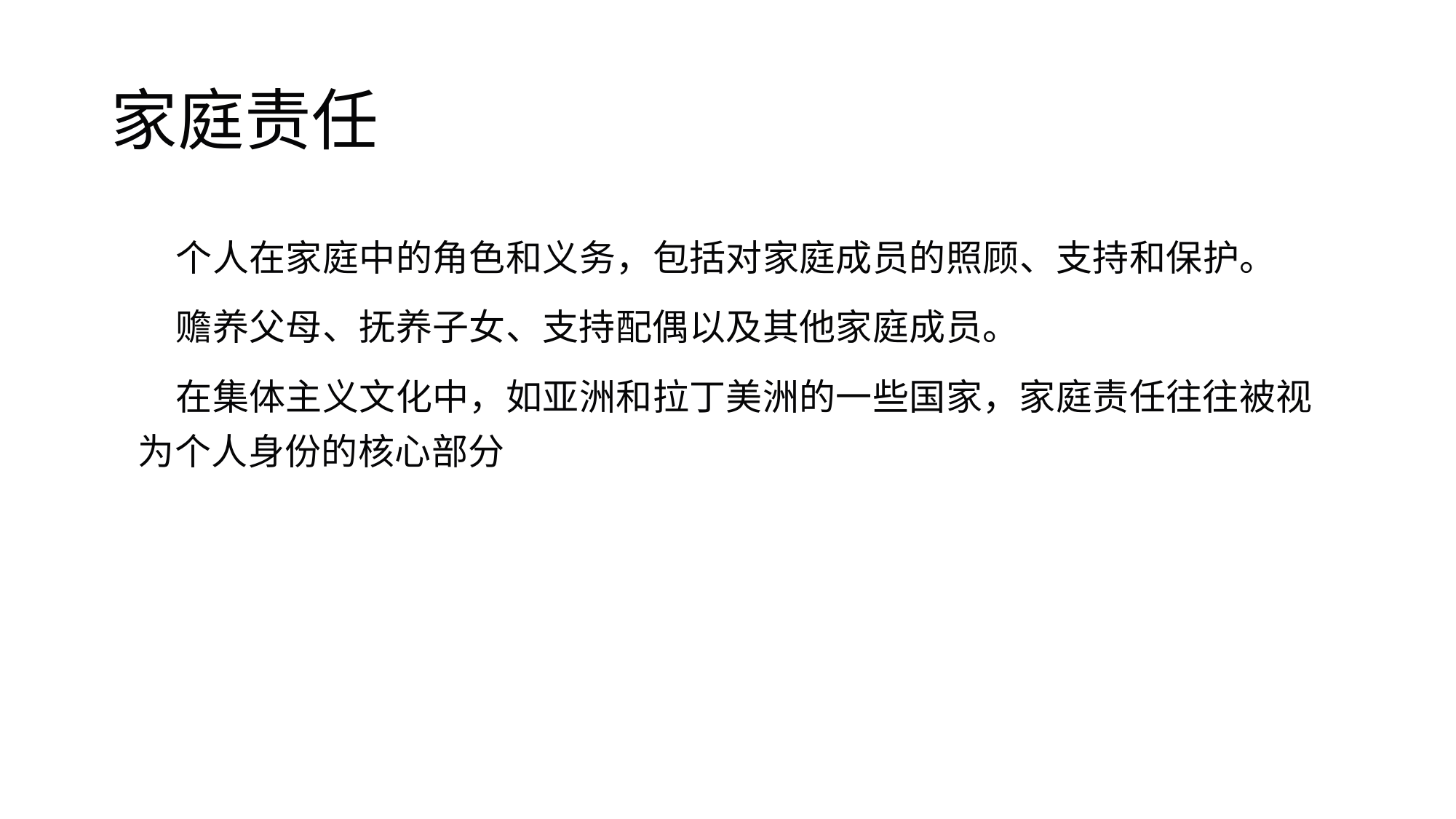

# 家庭责任
个人在家庭中的角色和义务，包括对家庭成员的照顾、支持和保护。
赡养父母、抚养子女、支持配偶以及其他家庭成员。
在集体主义文化中，如亚洲和拉丁美洲的一些国家，家庭责任往往被视为个人身份的核心部分